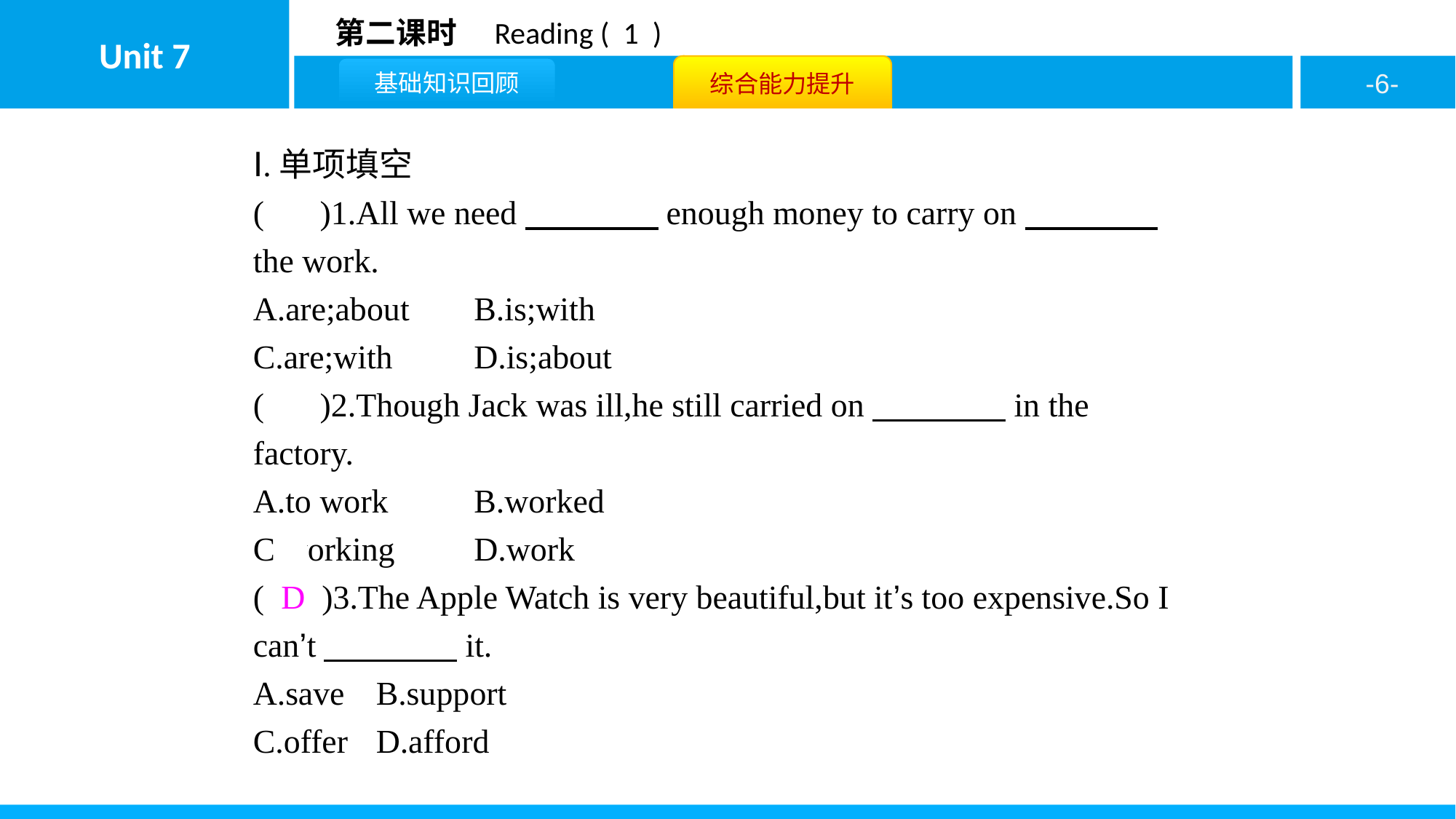

Ⅰ.单项填空
(  B  )1.All we need　　　　enough money to carry on　　　　the work.
A.are;about	B.is;with
C.are;with	D.is;about
(  C  )2.Though Jack was ill,he still carried on　　　　in the factory.
A.to work	B.worked
C.working	D.work
(  D  )3.The Apple Watch is very beautiful,but it’s too expensive.So I can’t　　　　it.
A.save	B.support
C.offer	D.afford